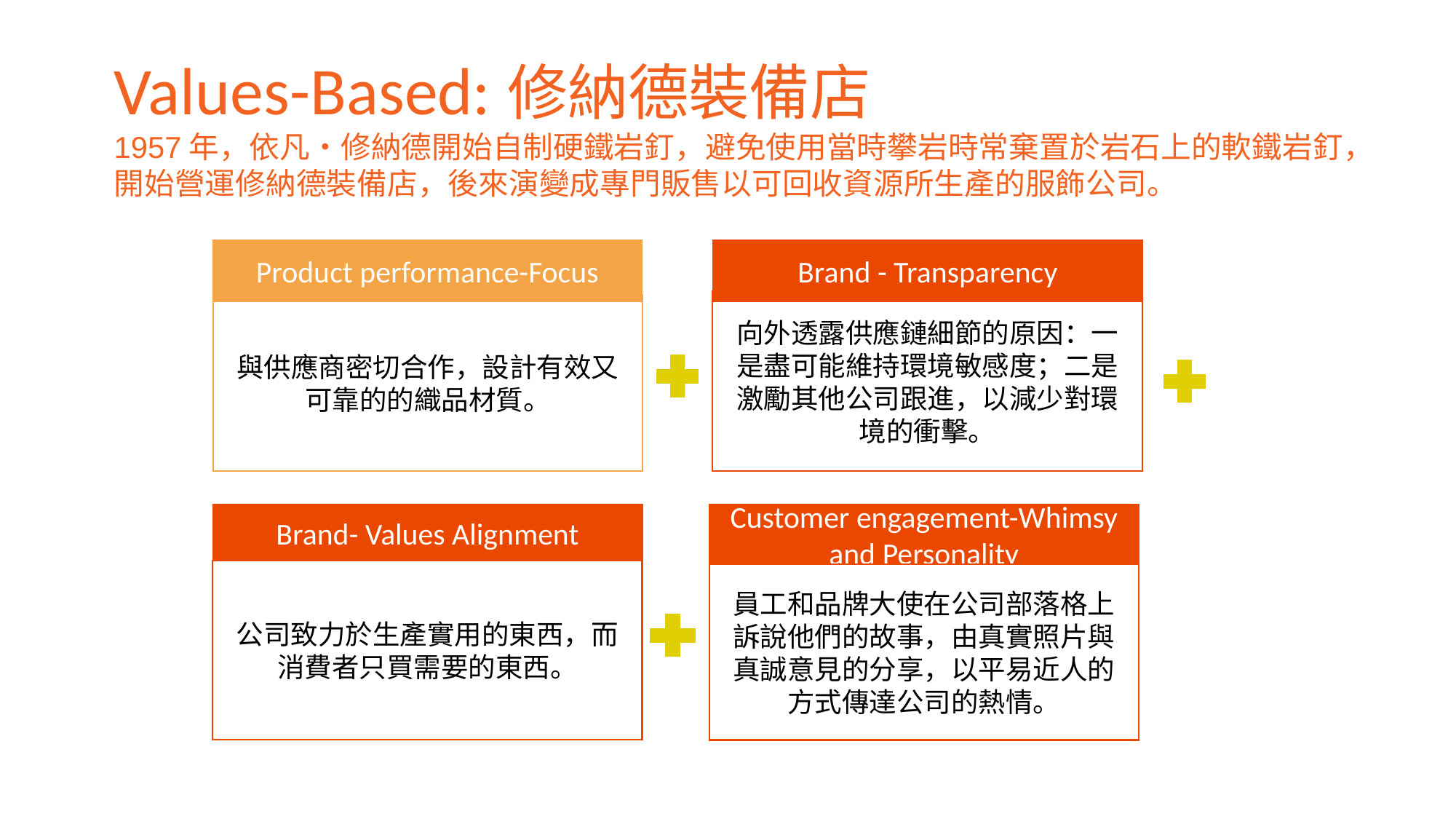

# Values-Based:修納德裝備店 1957年，依凡•修納德開始自制硬鐵岩釘，避免使用當時攀岩時常棄置於岩石上的軟鐵岩釘，開始營運修納德裝備店，後來演變成專門販售以可回收資源所生產的服飾公司。
Product performance-Focus
與供應商密切合作，設計有效又可靠的的織品材質。
Brand - Transparency
向外透露供應鏈細節的原因：一是盡可能維持環境敏感度；二是激勵其他公司跟進，以減少對環境的衝擊。

Brand- Values Alignment
公司致力於生產實用的東西，而消費者只買需要的東西。
Customer engagement-Whimsy and Personality
員工和品牌大使在公司部落格上訴說他們的故事，由真實照片與真誠意見的分享，以平易近人的方式傳達公司的熱情。